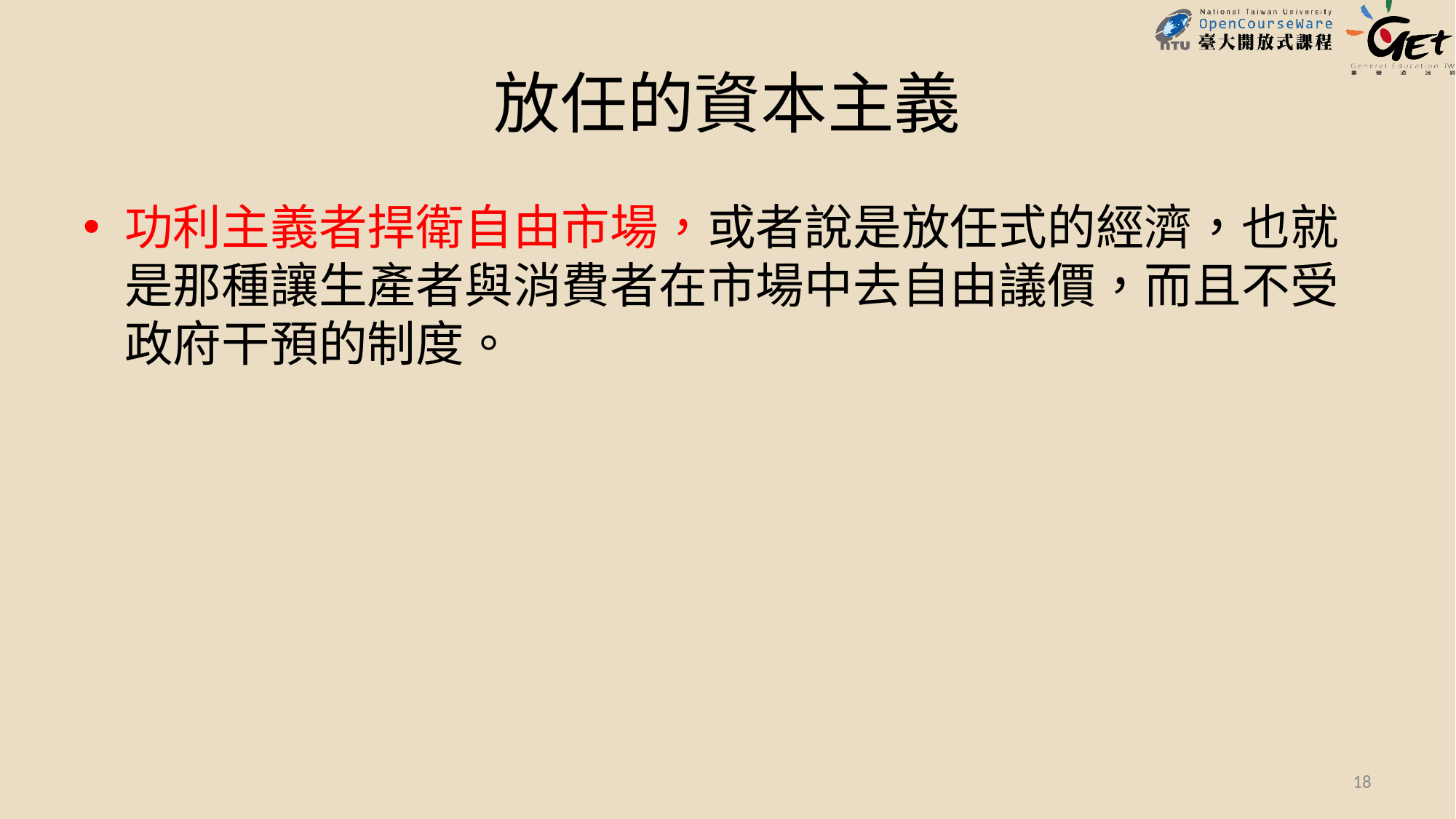

# 放任的資本主義
功利主義者捍衛自由市場，或者說是放任式的經濟，也就是那種讓生產者與消費者在市場中去自由議價，而且不受政府干預的制度。
18